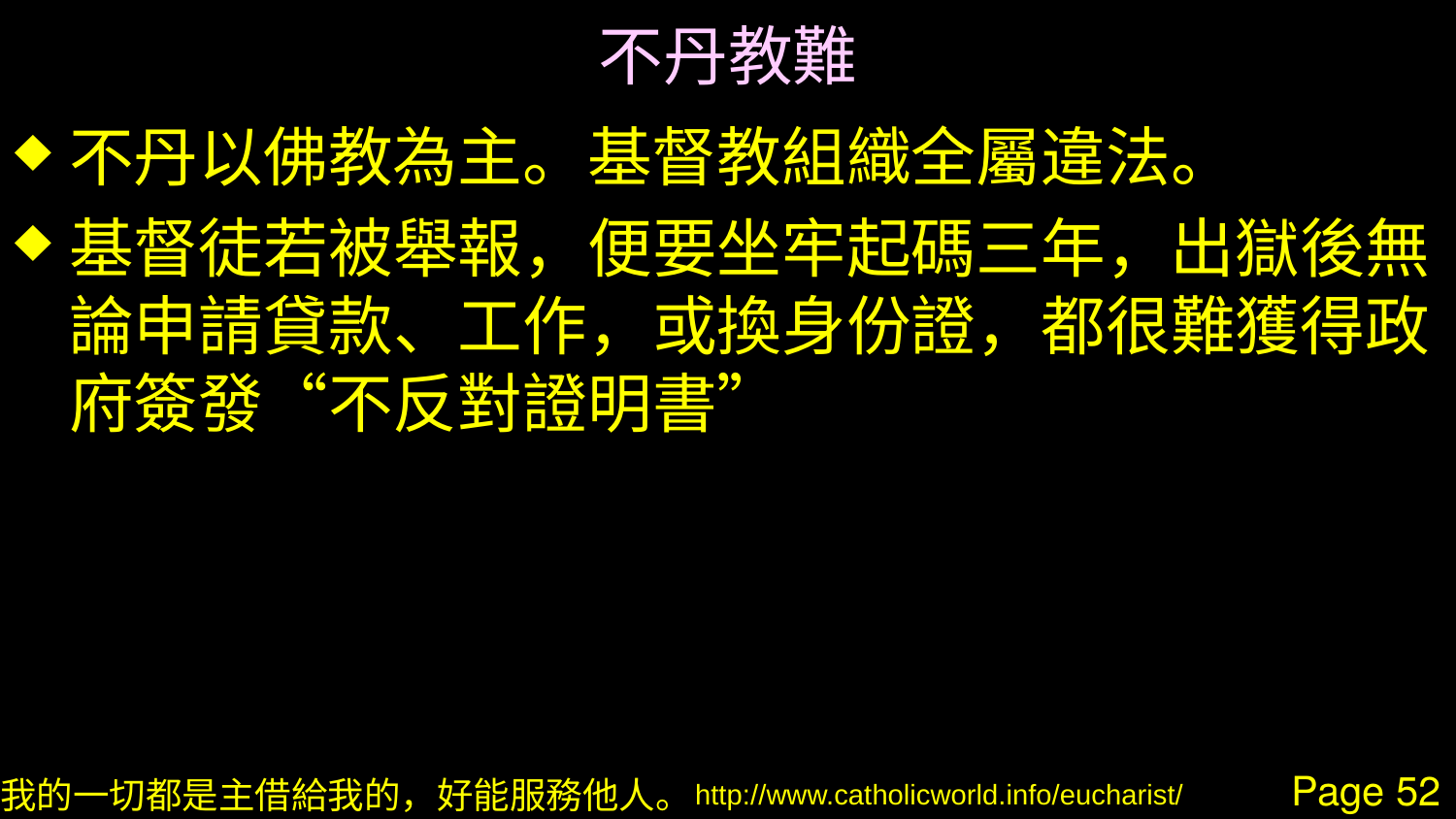

# 不丹教難
不丹以佛教為主。基督教組織全屬違法。
基督徒若被舉報，便要坐牢起碼三年，出獄後無論申請貸款、工作，或換身份證，都很難獲得政府簽發“不反對證明書”